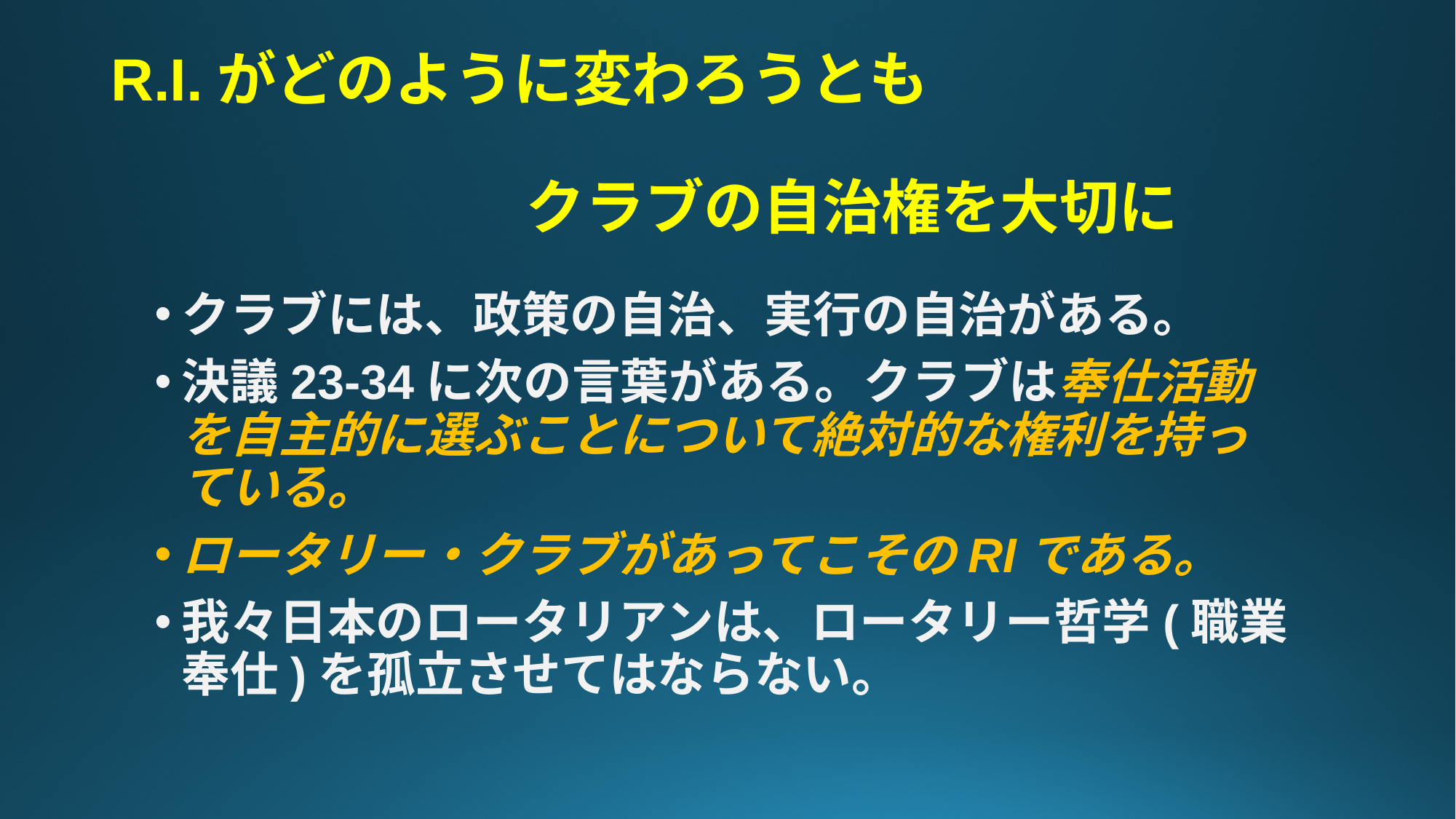

# R.I.がどのように変わろうとも　　　　　　　　　　　　　　 　　　　　　　クラブの自治権を大切に
クラブには、政策の自治、実行の自治がある。
決議23-34に次の言葉がある。クラブは奉仕活動を自主的に選ぶことについて絶対的な権利を持っている。
ロータリー・クラブがあってこそのRIである。
我々日本のロータリアンは、ロータリー哲学(職業奉仕)を孤立させてはならない。